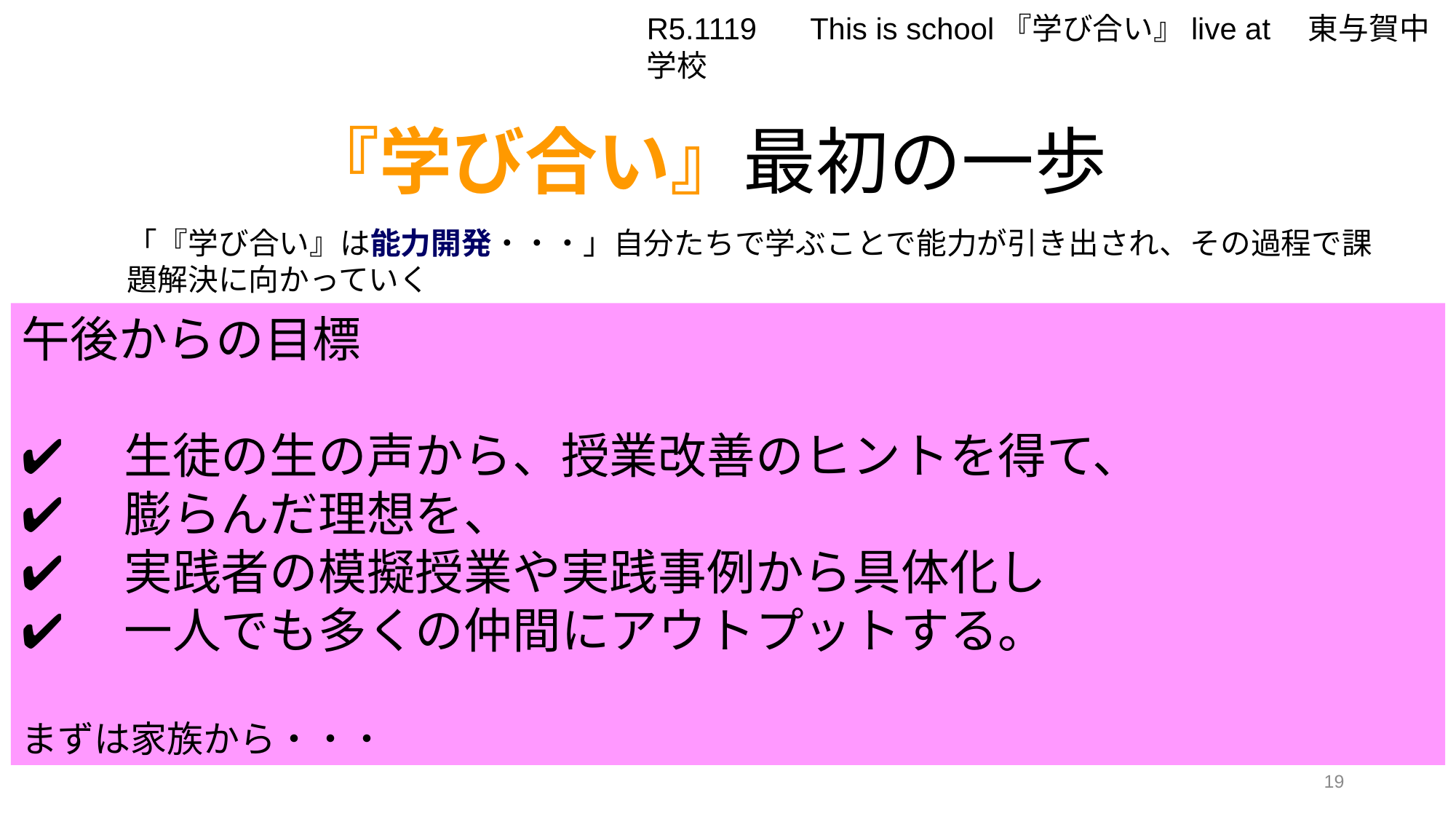

R5.1119 　This is school『学び合い』live at　東与賀中学校
『学び合い』最初の一歩
「『学び合い』は能力開発・・・」自分たちで学ぶことで能力が引き出され、その過程で課題解決に向かっていく
午後からの目標

✔　生徒の生の声から、授業改善のヒントを得て、
✔　膨らんだ理想を、
✔　実践者の模擬授業や実践事例から具体化し
✔　一人でも多くの仲間にアウトプットする。
　　　　　　　　　　　　　　　　　　　　　　　　　　　　　まずは家族から・・・
19